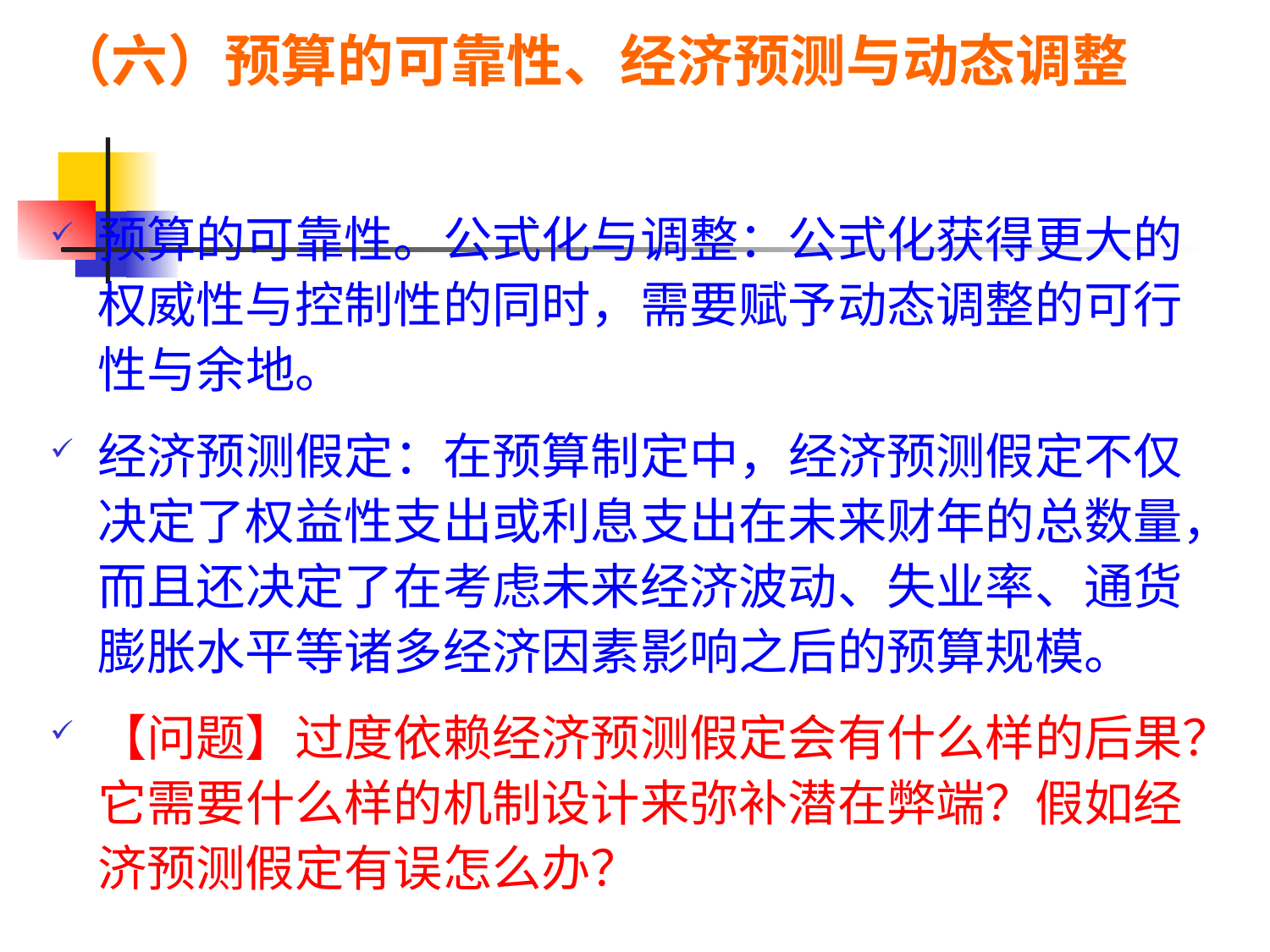

（六）预算的可靠性、经济预测与动态调整
预算的可靠性。公式化与调整：公式化获得更大的权威性与控制性的同时，需要赋予动态调整的可行性与余地。
经济预测假定：在预算制定中，经济预测假定不仅决定了权益性支出或利息支出在未来财年的总数量，而且还决定了在考虑未来经济波动、失业率、通货膨胀水平等诸多经济因素影响之后的预算规模。
【问题】过度依赖经济预测假定会有什么样的后果？它需要什么样的机制设计来弥补潜在弊端？假如经济预测假定有误怎么办？